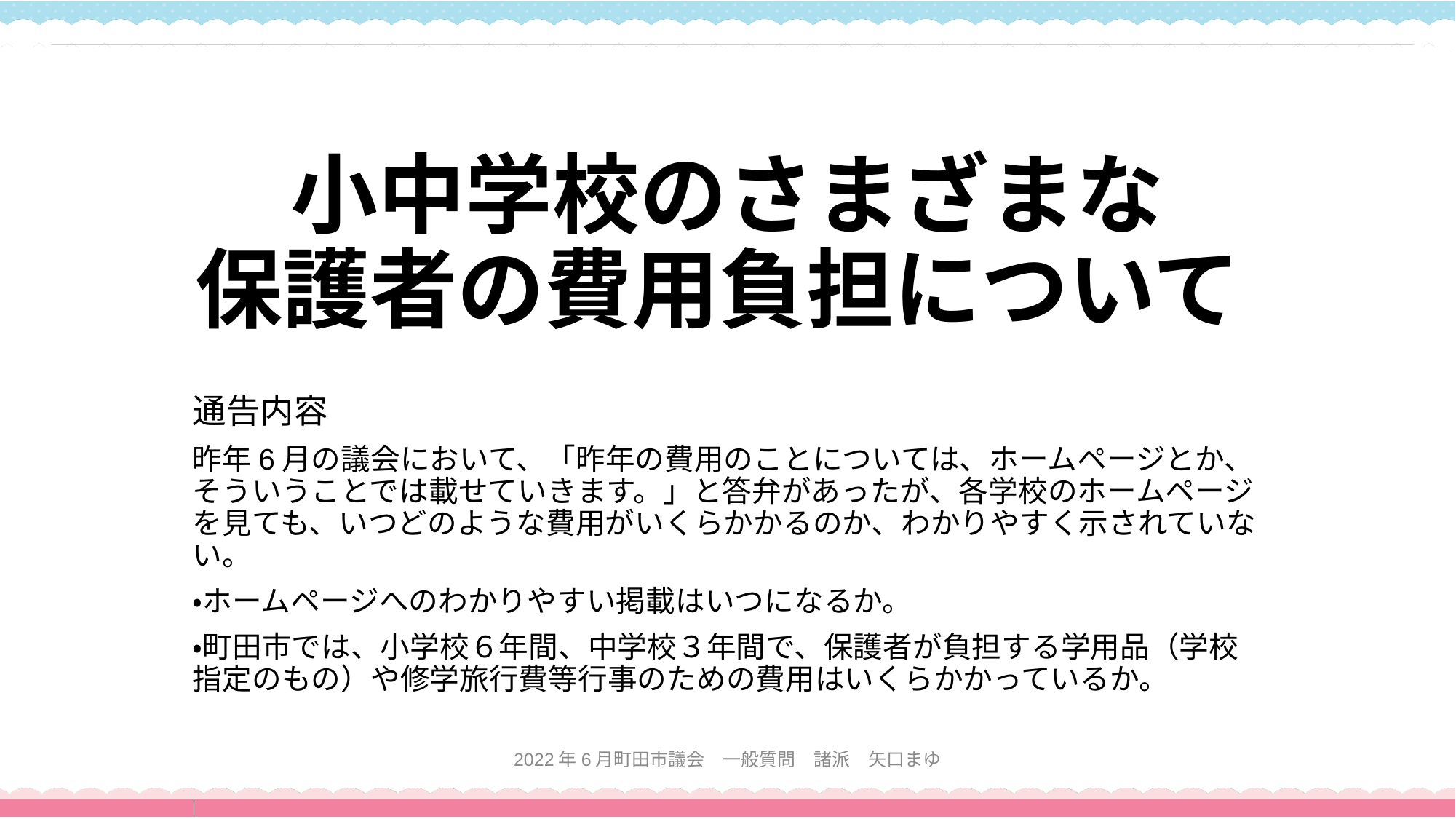

# 小中学校のさまざまな 保護者の費用負担について
通告内容
昨年6月の議会において、「昨年の費用のことについては、ホームページとか、そういうことでは載せていきます。」と答弁があったが、各学校のホームページを見ても、いつどのような費用がいくらかかるのか、わかりやすく示されていない。
・ホームページへのわかりやすい掲載はいつになるか。
・町田市では、小学校６年間、中学校３年間で、保護者が負担する学用品（学校指定のもの）や修学旅行費等行事のための費用はいくらかかっているか。
2022年6月町田市議会　一般質問　諸派　矢口まゆ